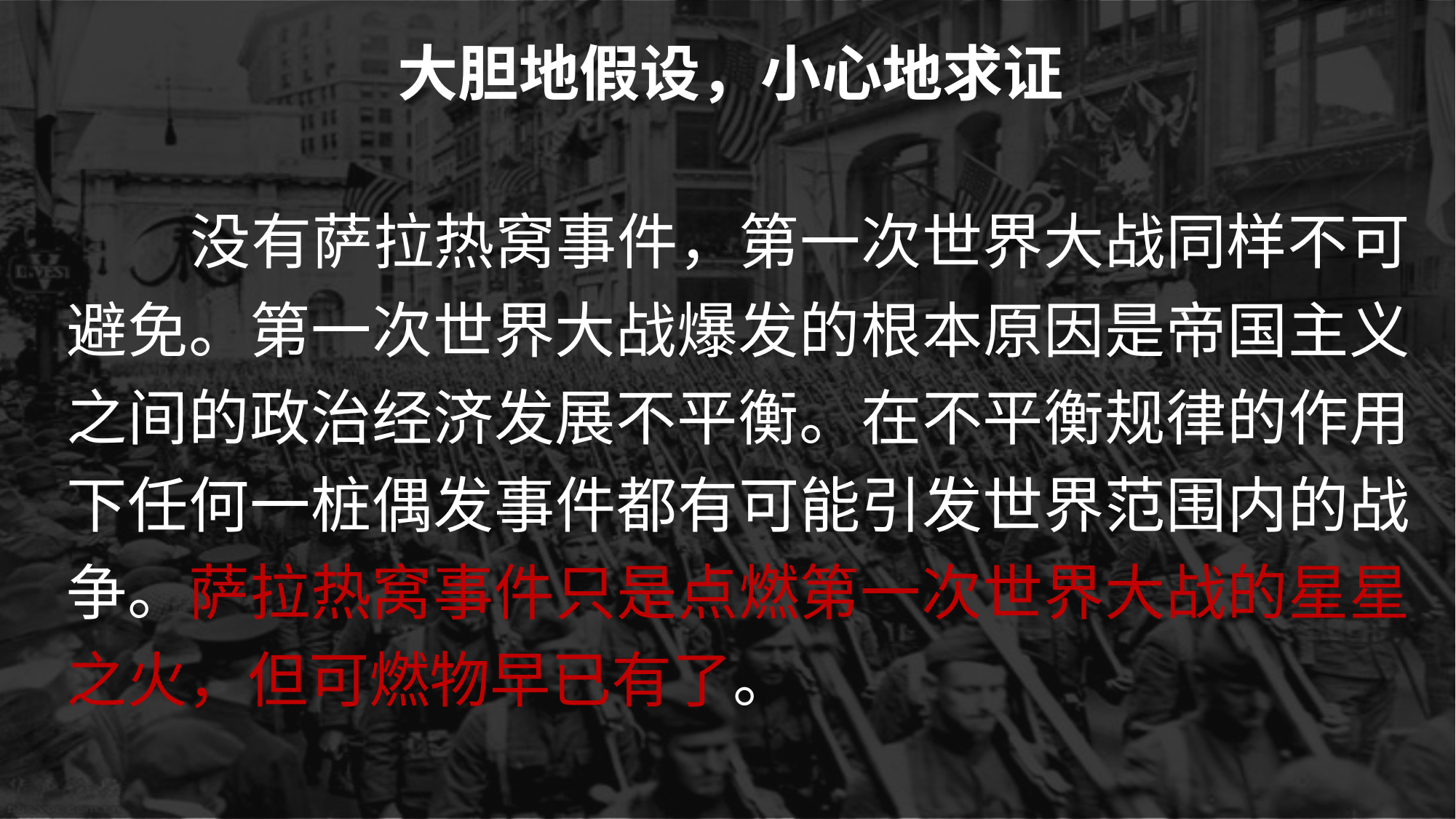

大胆地假设，小心地求证
       没有萨拉热窝事件，第一次世界大战同样不可避免。第一次世界大战爆发的根本原因是帝国主义之间的政治经济发展不平衡。在不平衡规律的作用下任何一桩偶发事件都有可能引发世界范围内的战争。萨拉热窝事件只是点燃第一次世界大战的星星之火，但可燃物早已有了。